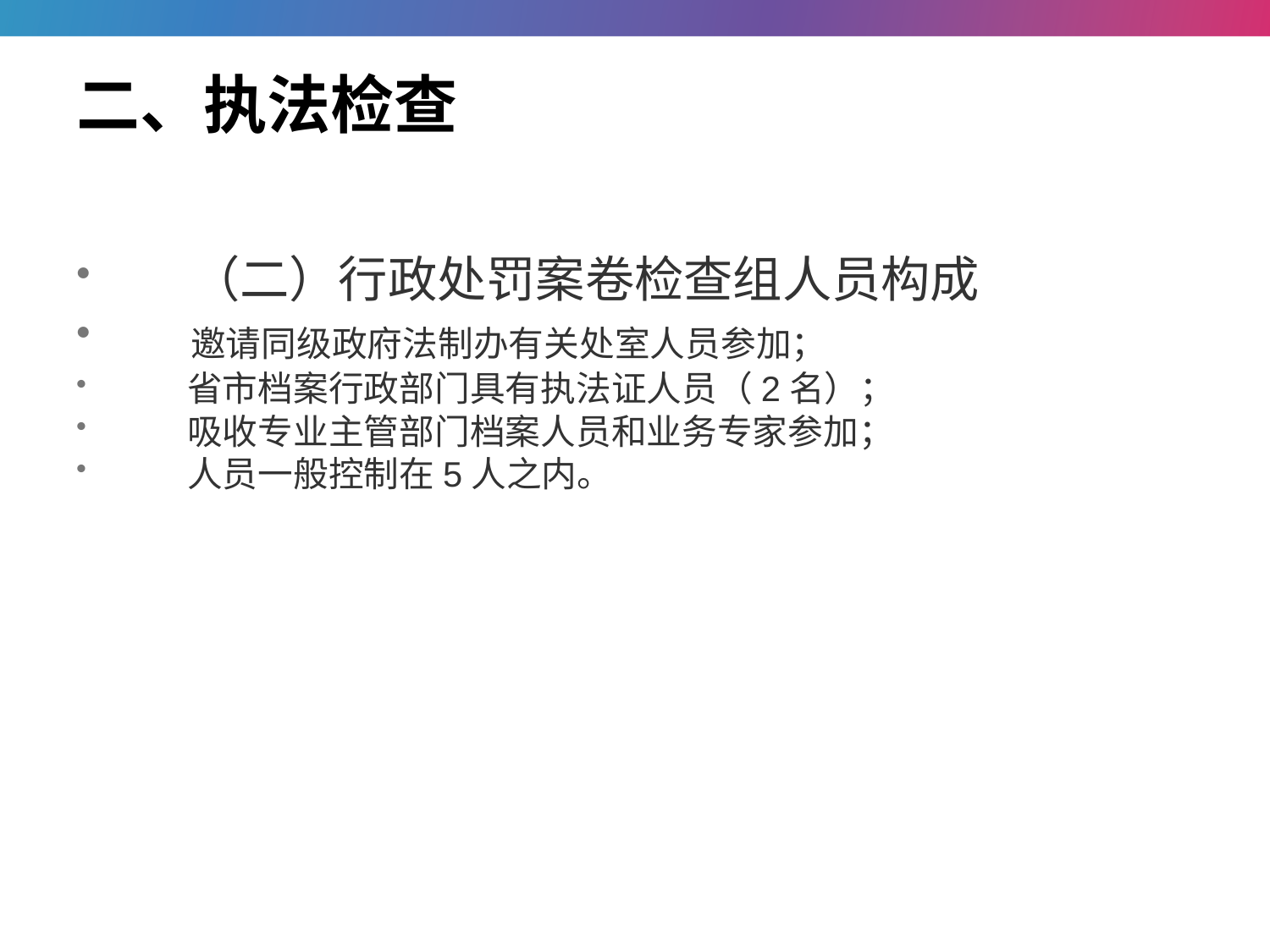

# 二、执法检查
     （二）行政处罚案卷检查组人员构成
     邀请同级政府法制办有关处室人员参加；
       省市档案行政部门具有执法证人员（2名）；
       吸收专业主管部门档案人员和业务专家参加；
       人员一般控制在5人之内。